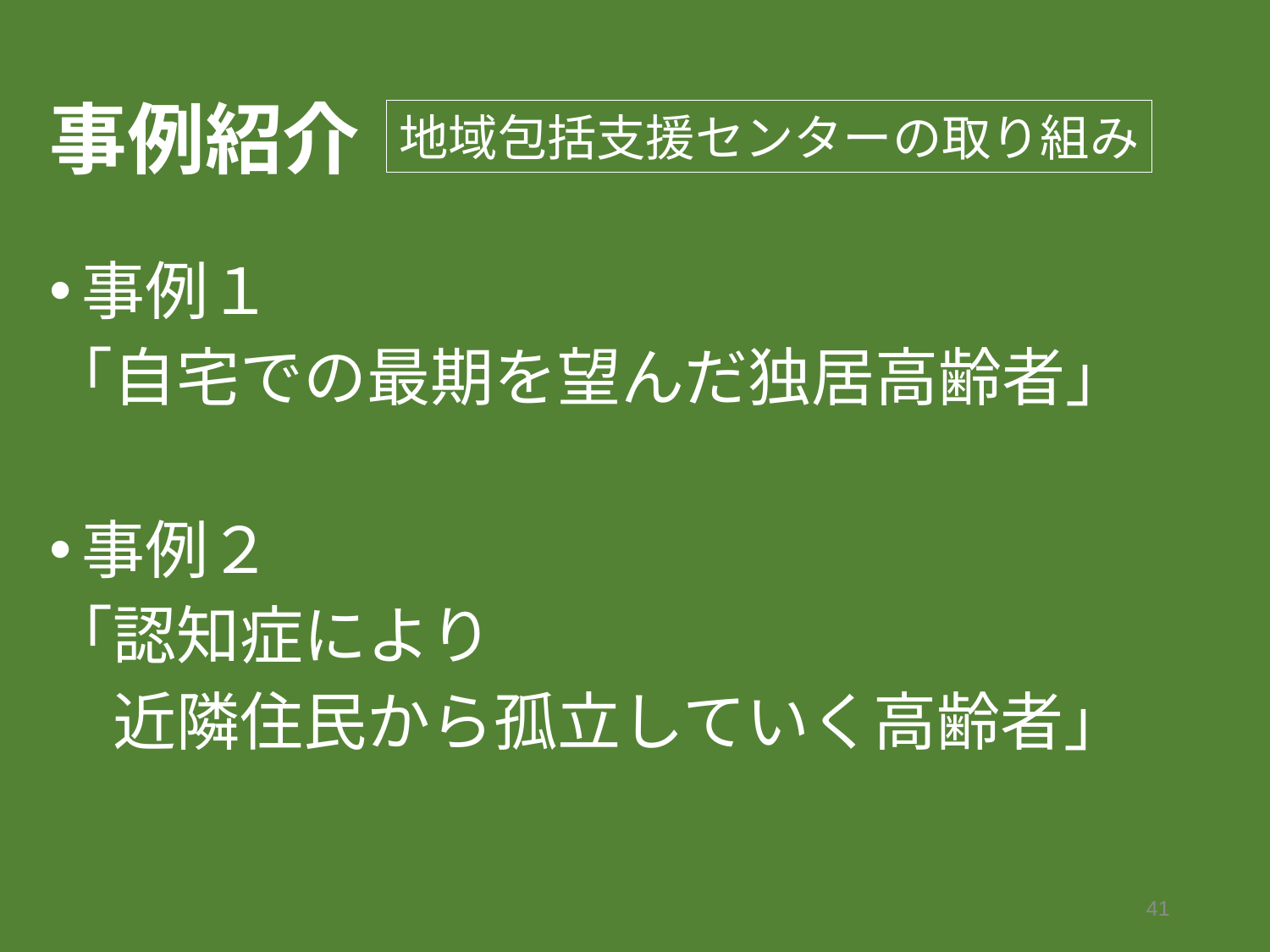

# 事例紹介
地域包括支援センターの取り組み
事例１
「自宅での最期を望んだ独居高齢者」

事例２
「認知症により
　近隣住民から孤立していく高齢者」
41